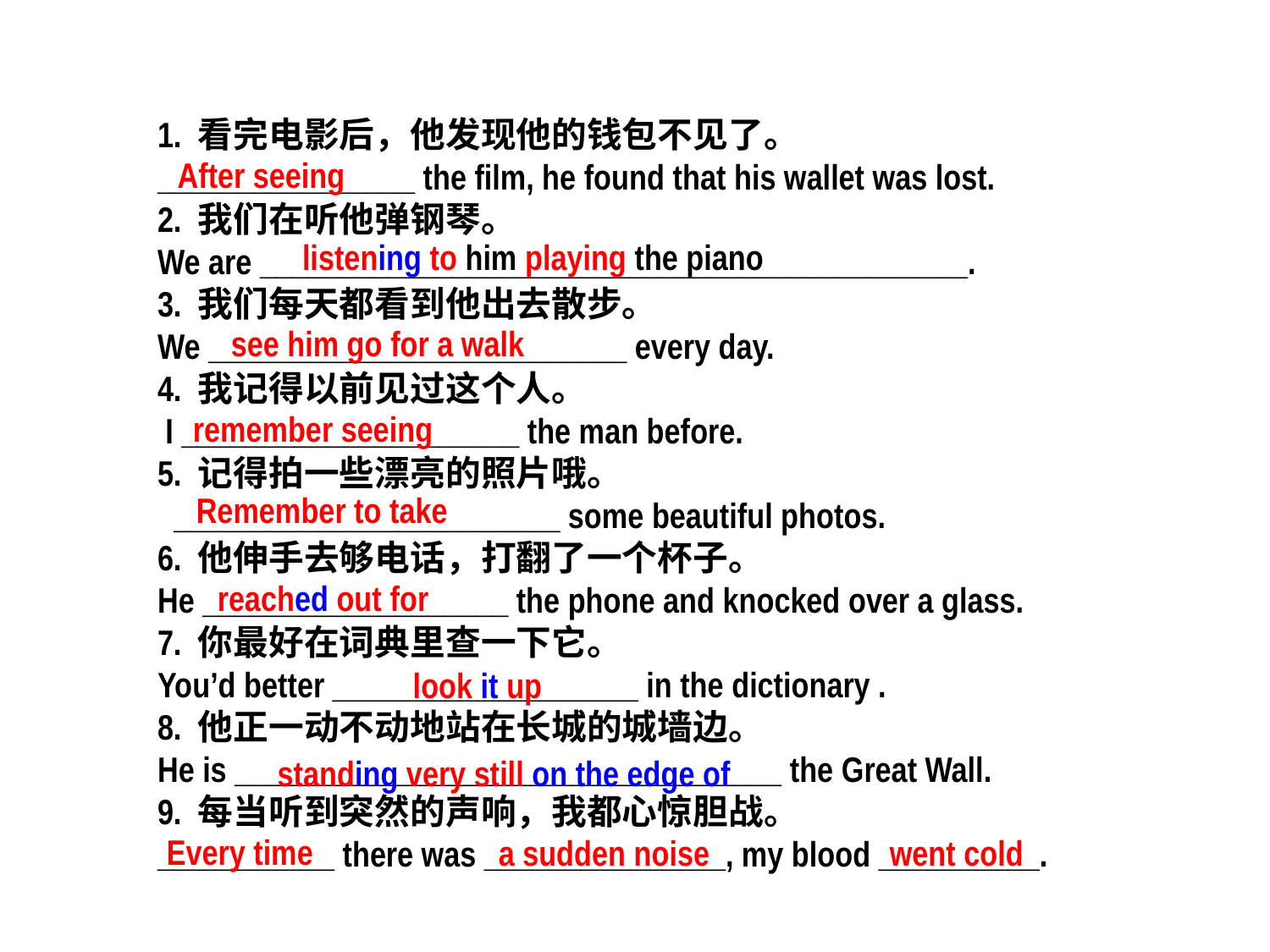

1. 看完电影后，他发现他的钱包不见了。
________________ the film, he found that his wallet was lost.
2. 我们在听他弹钢琴。
We are ____________________________________________.
3. 我们每天都看到他出去散步。
We __________________________ every day.
4. 我记得以前见过这个人。
 I _____________________ the man before.
5. 记得拍一些漂亮的照片哦。
 ________________________ some beautiful photos.
6. 他伸手去够电话，打翻了一个杯子。
He ___________________ the phone and knocked over a glass.
7. 你最好在词典里查一下它。
You’d better ___________________ in the dictionary .
8. 他正一动不动地站在长城的城墙边。
He is __________________________________ the Great Wall.
9. 每当听到突然的声响，我都心惊胆战。
___________ there was _______________, my blood __________.
After seeing
listening to him playing the piano
see him go for a walk
remember seeing
Remember to take
reached out for
look it up
standing very still on the edge of
Every time
a sudden noise
went cold